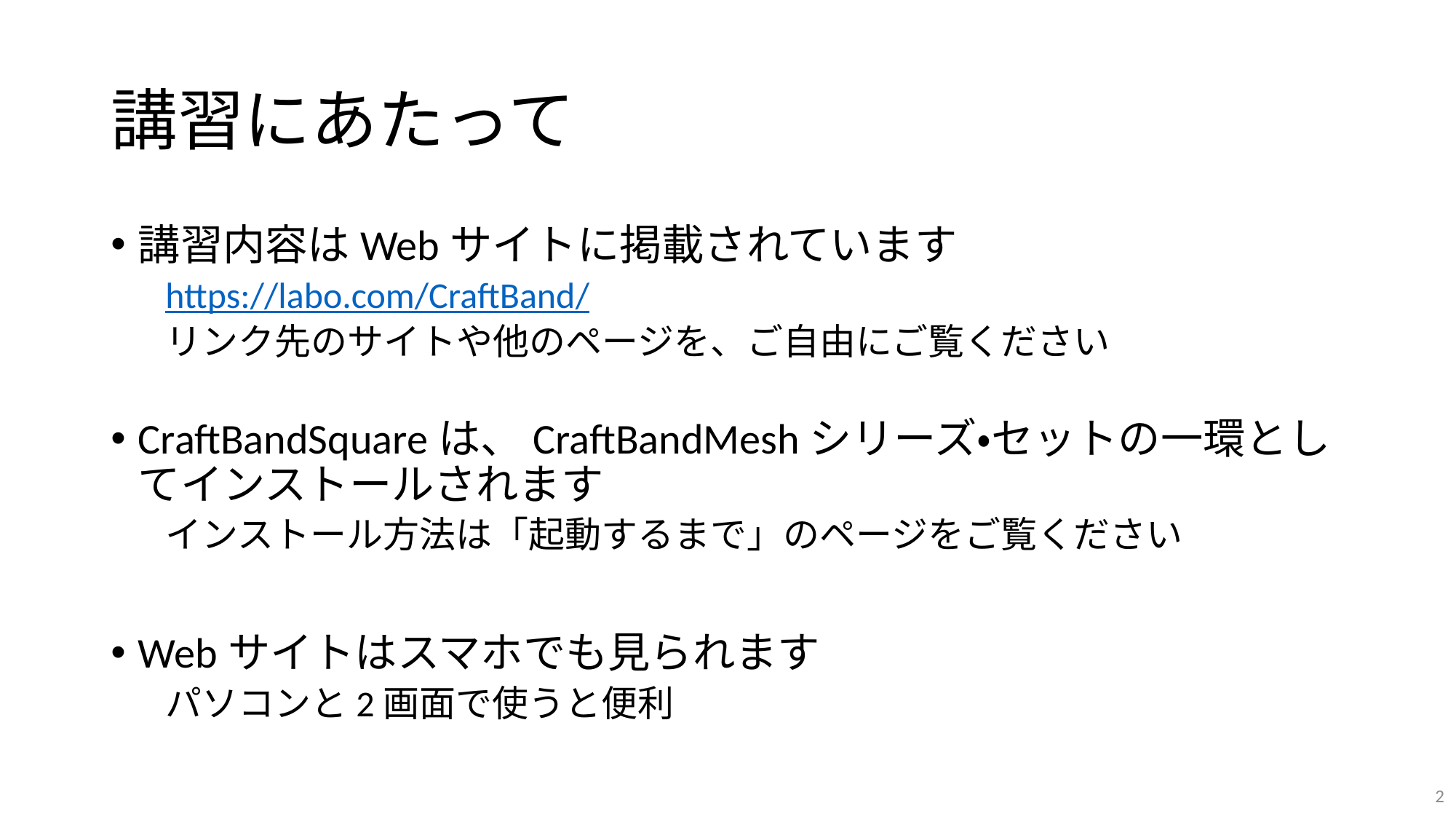

# 講習にあたって
講習内容はWebサイトに掲載されています
https://labo.com/CraftBand/
リンク先のサイトや他のページを、ご自由にご覧ください
CraftBandSquareは、CraftBandMeshシリーズ・セットの一環としてインストールされます
インストール方法は「起動するまで」のページをご覧ください

Webサイトはスマホでも見られます
パソコンと2画面で使うと便利
2